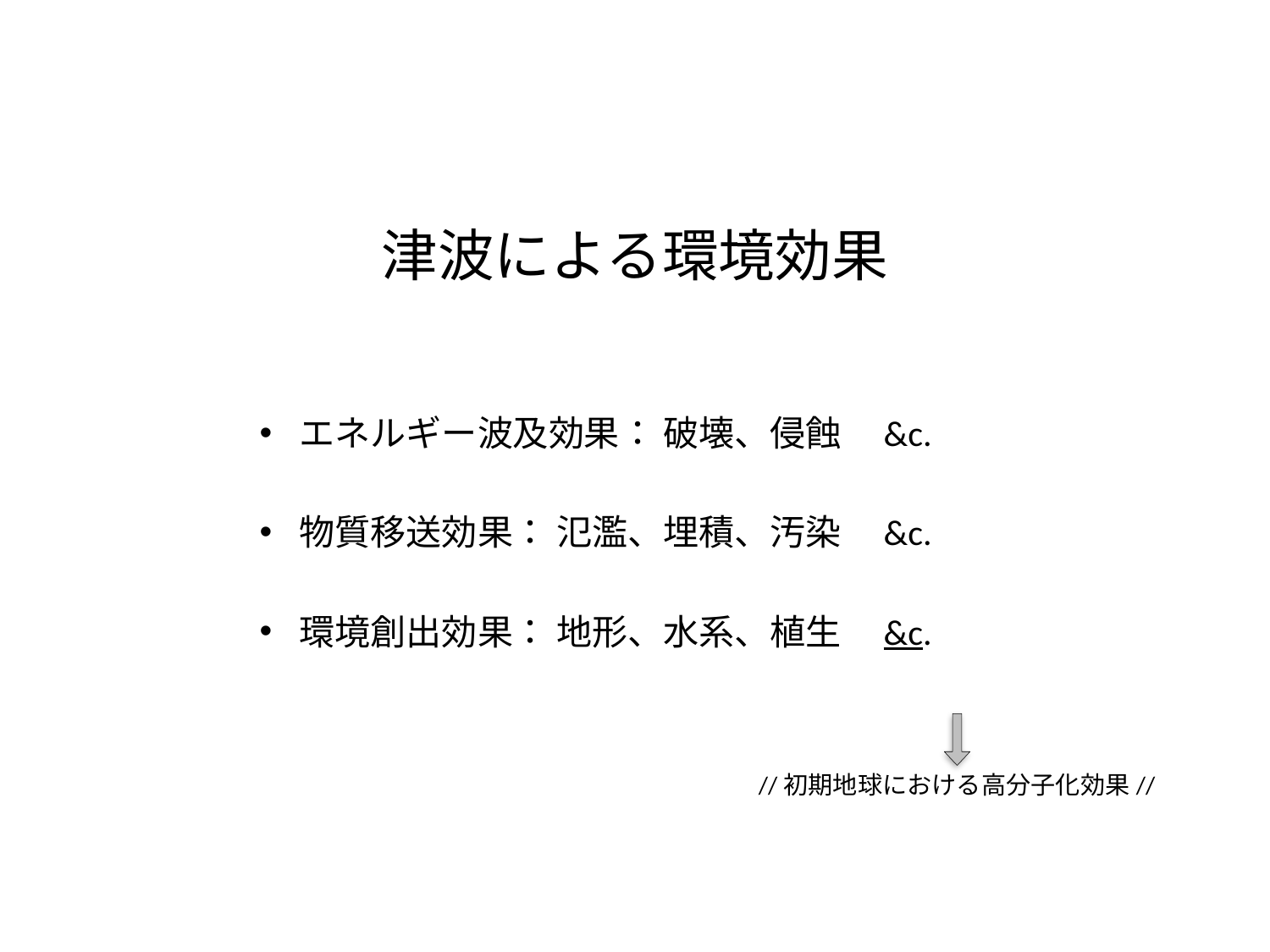

# 津波による環境効果
エネルギー波及効果： 破壊、侵蝕　&c.

物質移送効果： 氾濫、埋積、汚染　&c.

環境創出効果： 地形、水系、植生　&c.

//初期地球における高分子化効果//